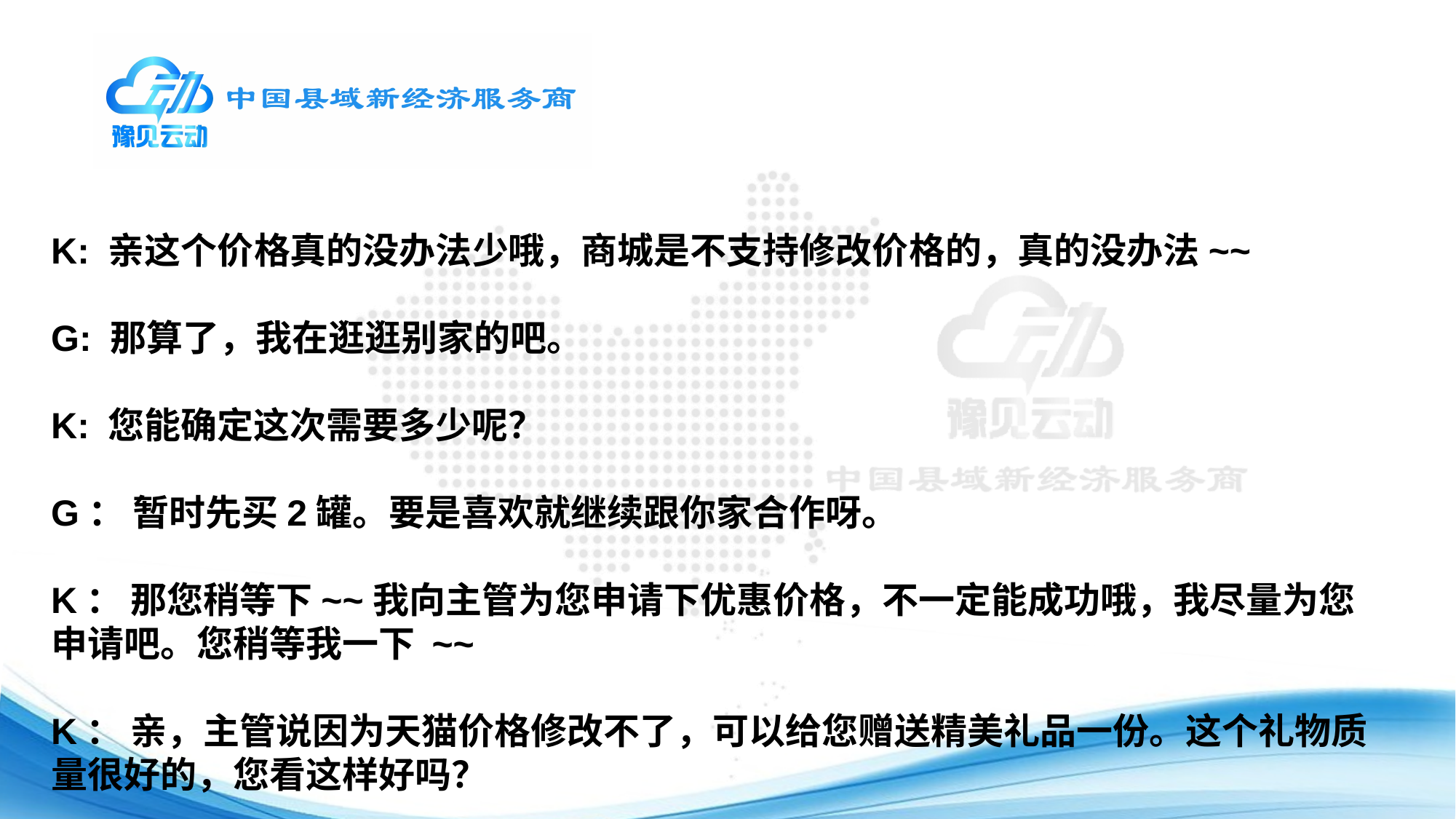

K: 亲这个价格真的没办法少哦，商城是不支持修改价格的，真的没办法~~

G: 那算了，我在逛逛别家的吧。

K: 您能确定这次需要多少呢？

G： 暂时先买2罐。要是喜欢就继续跟你家合作呀。

K： 那您稍等下~~我向主管为您申请下优惠价格，不一定能成功哦，我尽量为您申请吧。您稍等我一下 ~~

K： 亲，主管说因为天猫价格修改不了，可以给您赠送精美礼品一份。这个礼物质量很好的，您看这样好吗？